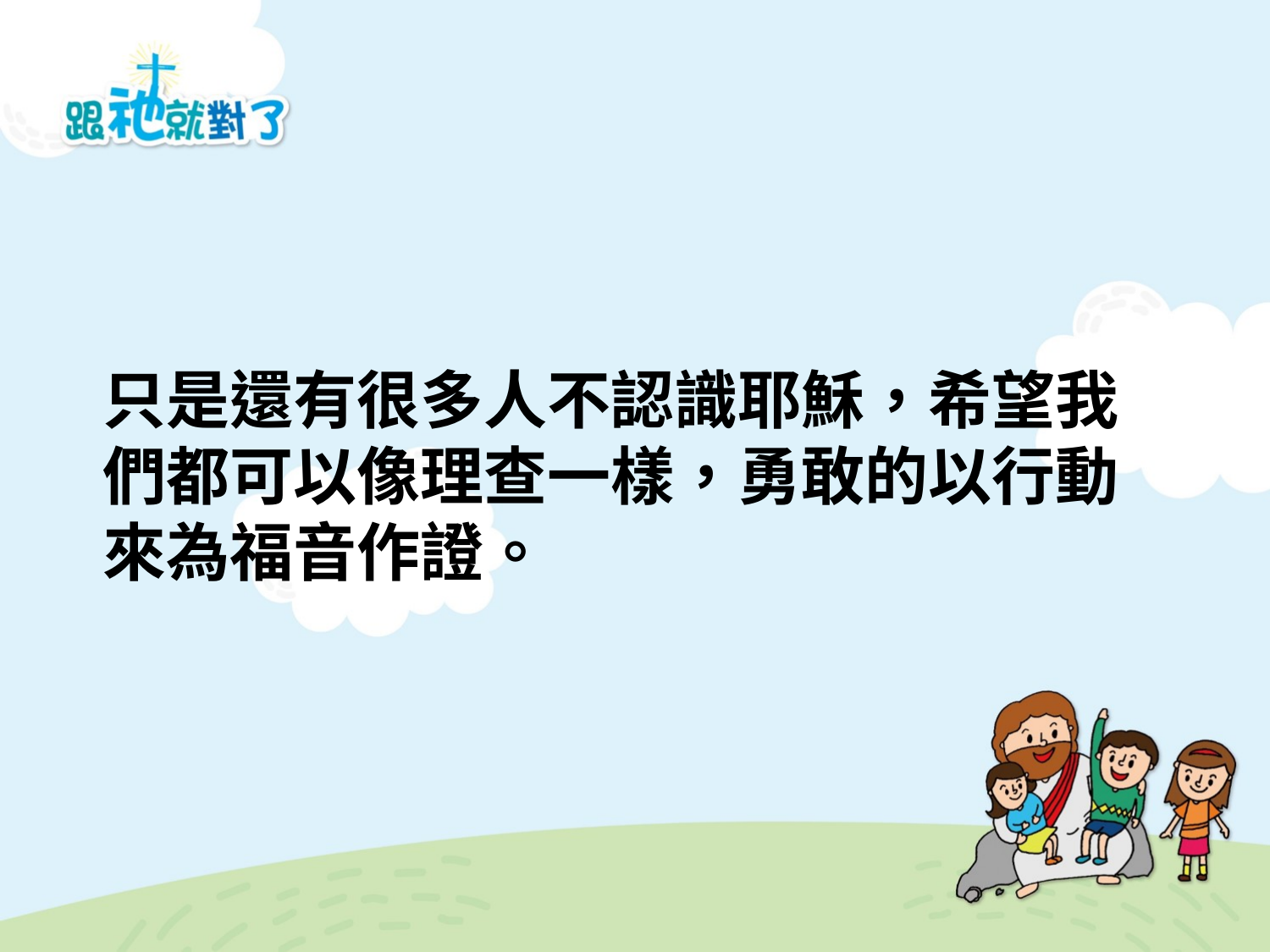

只是還有很多人不認識耶穌，希望我們都可以像理查一樣，勇敢的以行動來為福音作證。